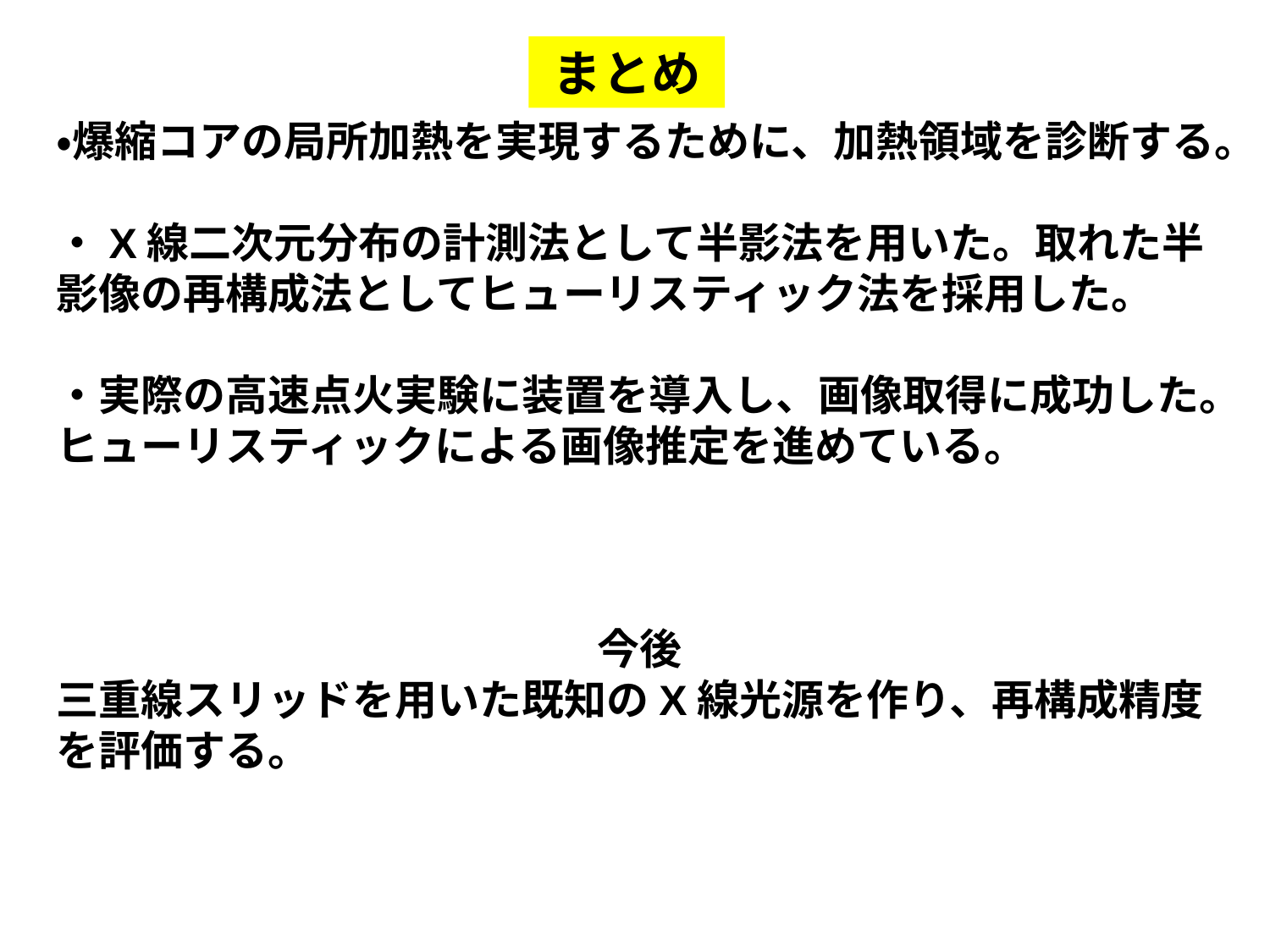

まとめ
・爆縮コアの局所加熱を実現するために、加熱領域を診断する。

・X線二次元分布の計測法として半影法を用いた。取れた半影像の再構成法としてヒューリスティック法を採用した。

・実際の高速点火実験に装置を導入し、画像取得に成功した。
ヒューリスティックによる画像推定を進めている。

今後
三重線スリッドを用いた既知のX線光源を作り、再構成精度を評価する。